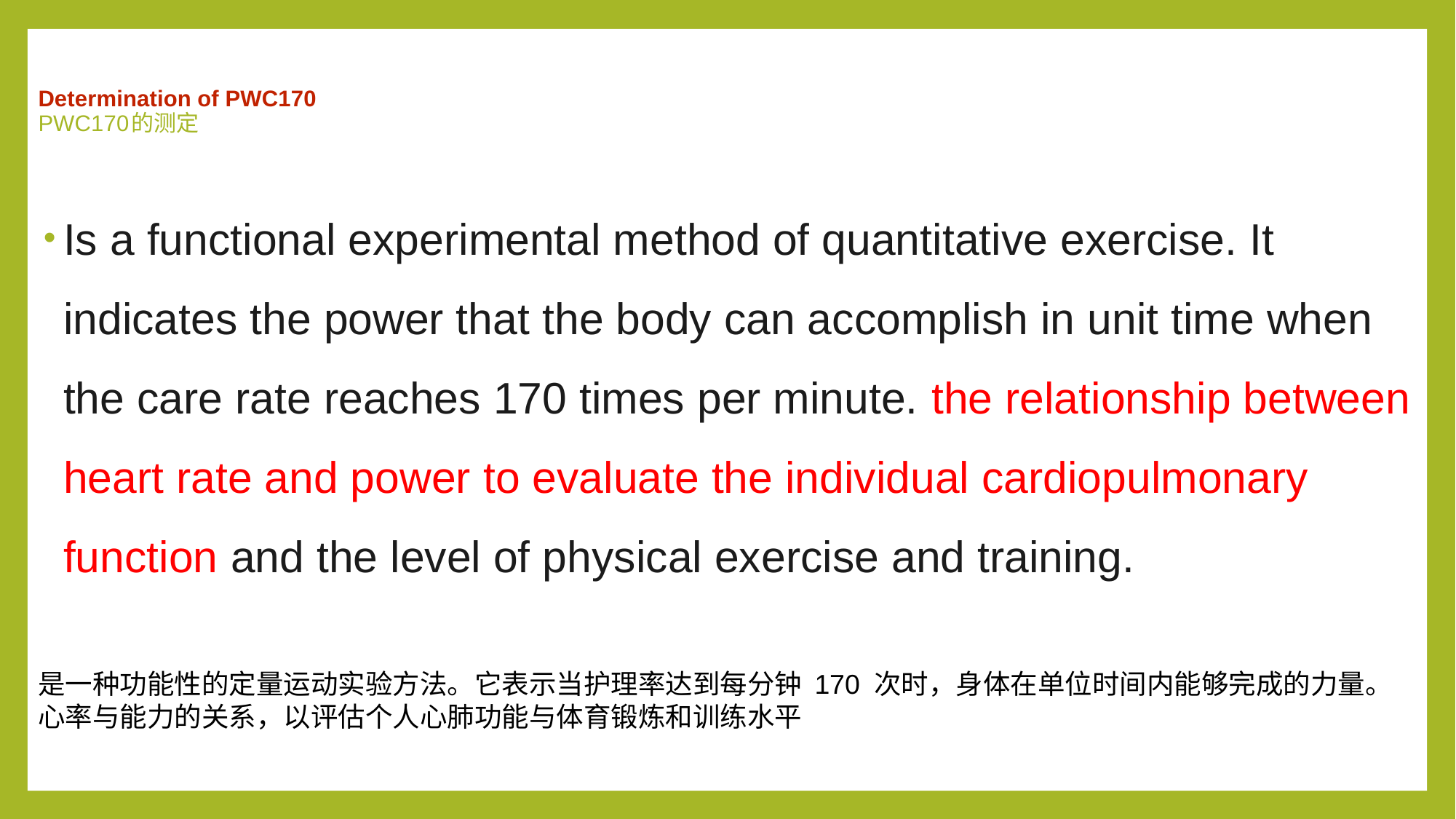

# Determination of PWC170 PWC170的测定
Is a functional experimental method of quantitative exercise. It indicates the power that the body can accomplish in unit time when the care rate reaches 170 times per minute. the relationship between heart rate and power to evaluate the individual cardiopulmonary function and the level of physical exercise and training.

是一种功能性的定量运动实验方法。它表示当护理率达到每分钟 170 次时，身体在单位时间内能够完成的力量。心率与能力的关系，以评估个人心肺功能与体育锻炼和训练水平